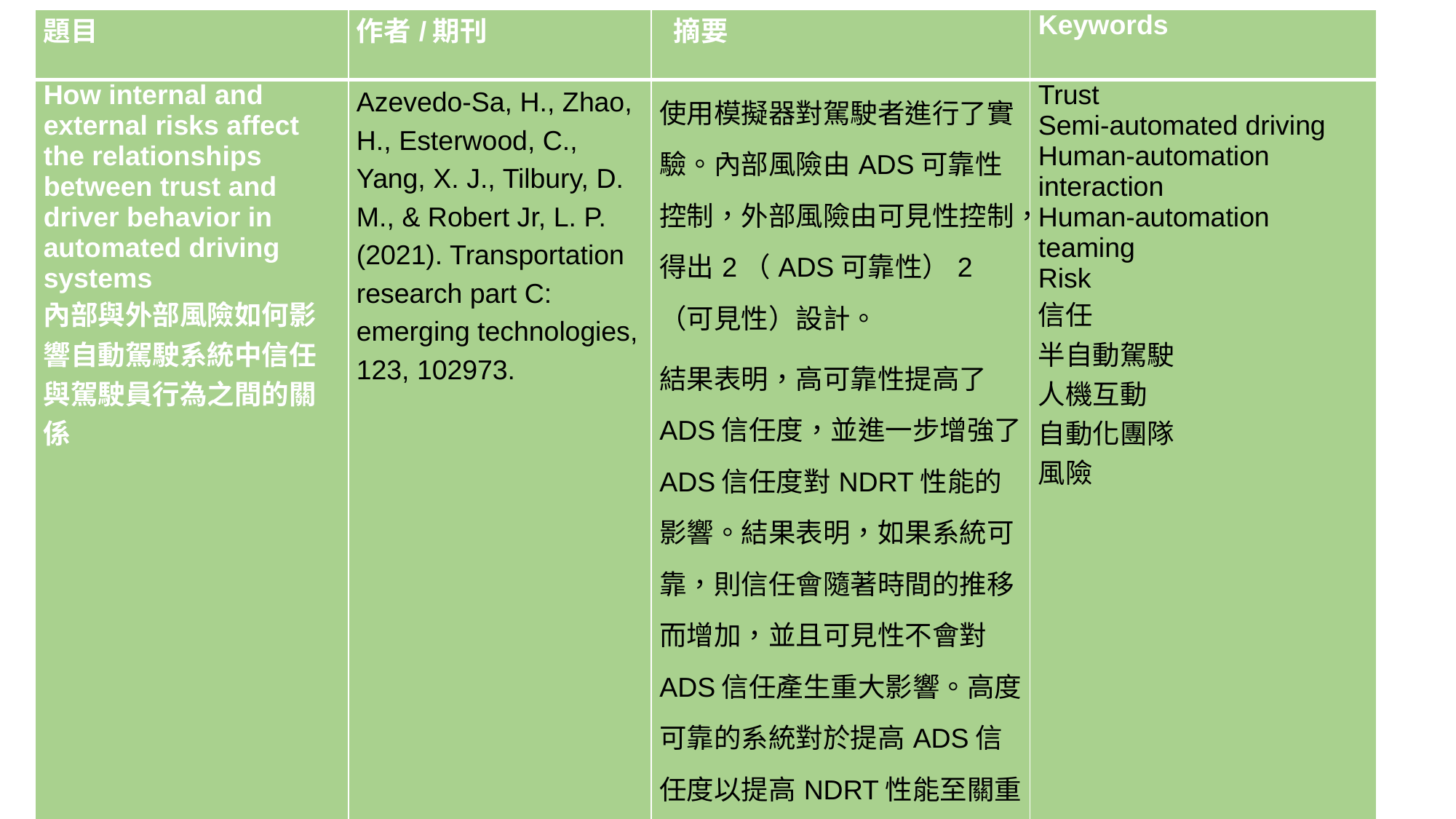

| 題目 | 作者/期刊 | 摘要 | Keywords |
| --- | --- | --- | --- |
| How internal and external risks affect the relationships between trust and driver behavior in automated driving systems 內部與外部風險如何影響自動駕駛系統中信任與駕駛員行為之間的關係 | Azevedo-Sa, H., Zhao, H., Esterwood, C., Yang, X. J., Tilbury, D. M., & Robert Jr, L. P. (2021). Transportation research part C: emerging technologies, 123, 102973. | 使用模擬器對駕駛者進行了實驗。內部風險由ADS可靠性控制，外部風險由可見性控制，得出2（ADS可靠性）2（可見性）設計。 結果表明，高可靠性提高了ADS信任度，並進一步增強了ADS信任度對NDRT性能的影響。結果表明，如果系統可靠，則信任會隨著時間的推移而增加，並且可見性不會對ADS信任產生重大影響。高度可靠的系統對於提高ADS信任度以提高NDRT性能至關重要，而環境中的可見性條件則不那麼重要。 | Trust Semi-automated driving Human-automation interaction Human-automation teaming Risk 信任 半自動駕駛 人機互動 自動化團隊 風險 |
3